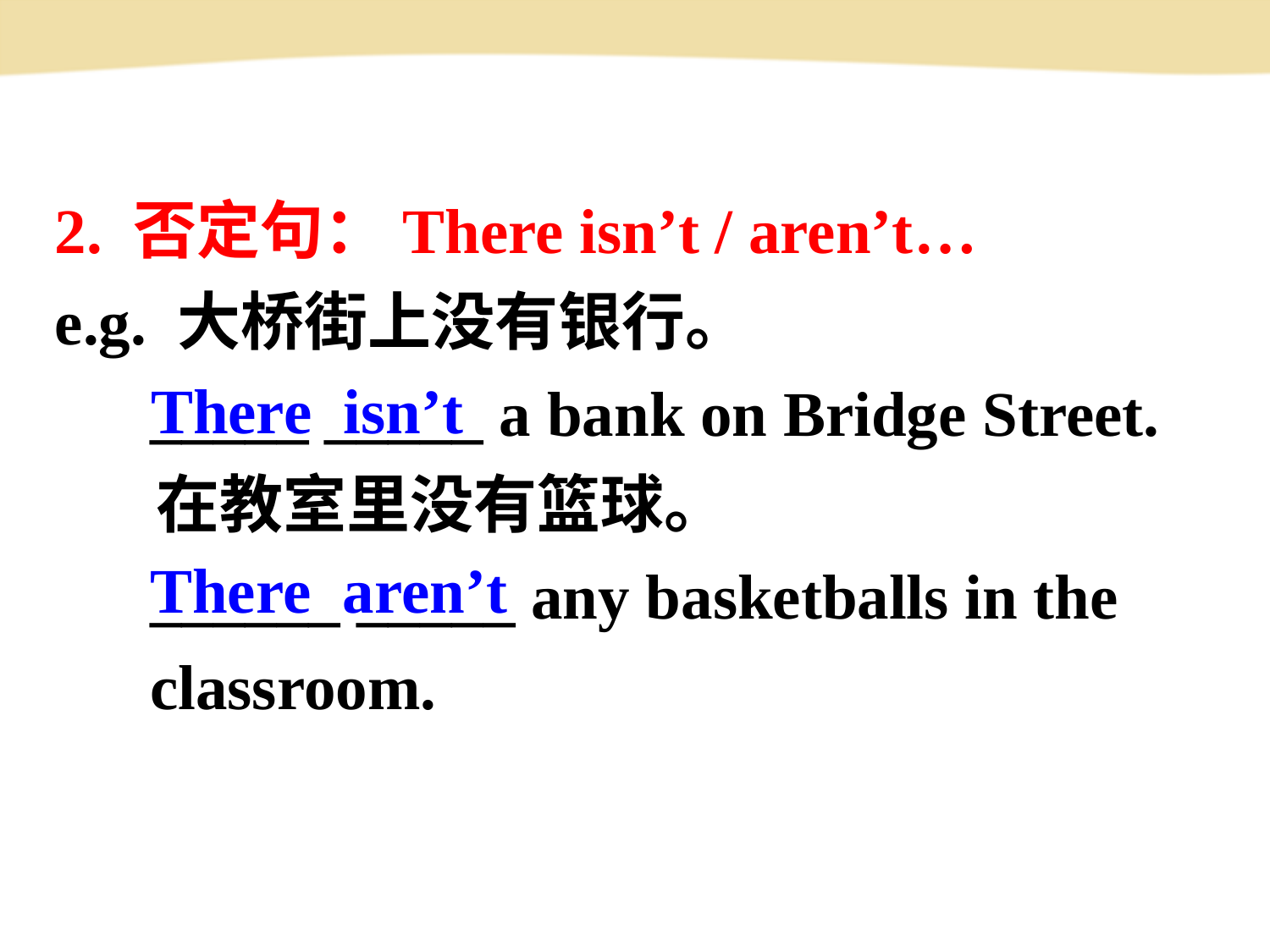

2. 否定句：There isn’t / aren’t…
e.g. 大桥街上没有银行。
      _____ _____ a bank on Bridge Street.
      在教室里没有篮球。
      ______ _____ any basketballs in the
      classroom.
There  isn’t
There  aren’t